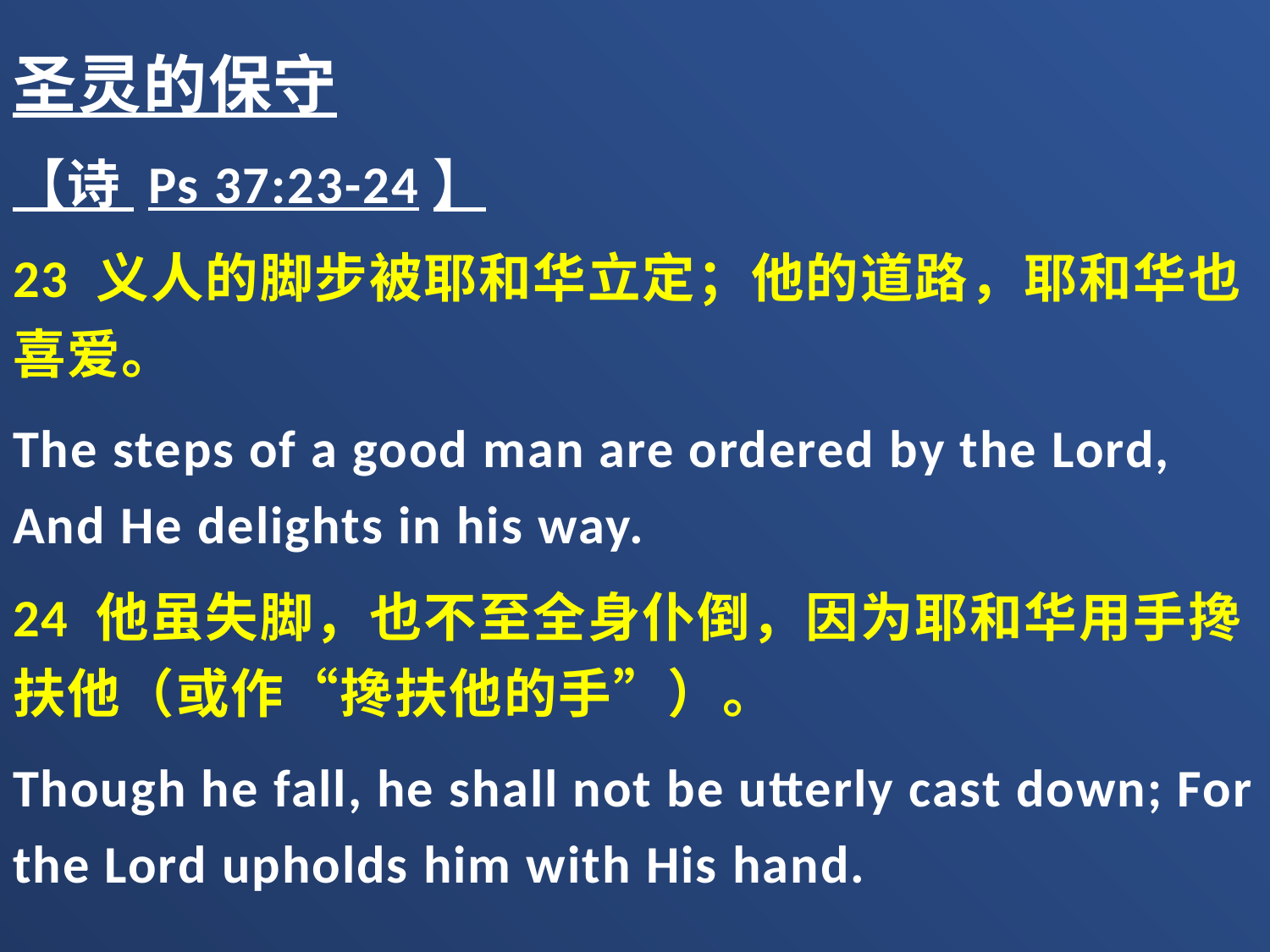

圣灵的保守
【诗 Ps 37:23-24】
23 义人的脚步被耶和华立定；他的道路，耶和华也喜爱。
The steps of a good man are ordered by the Lord, And He delights in his way.
24 他虽失脚，也不至全身仆倒，因为耶和华用手搀扶他（或作“搀扶他的手”）。
Though he fall, he shall not be utterly cast down; For the Lord upholds him with His hand.